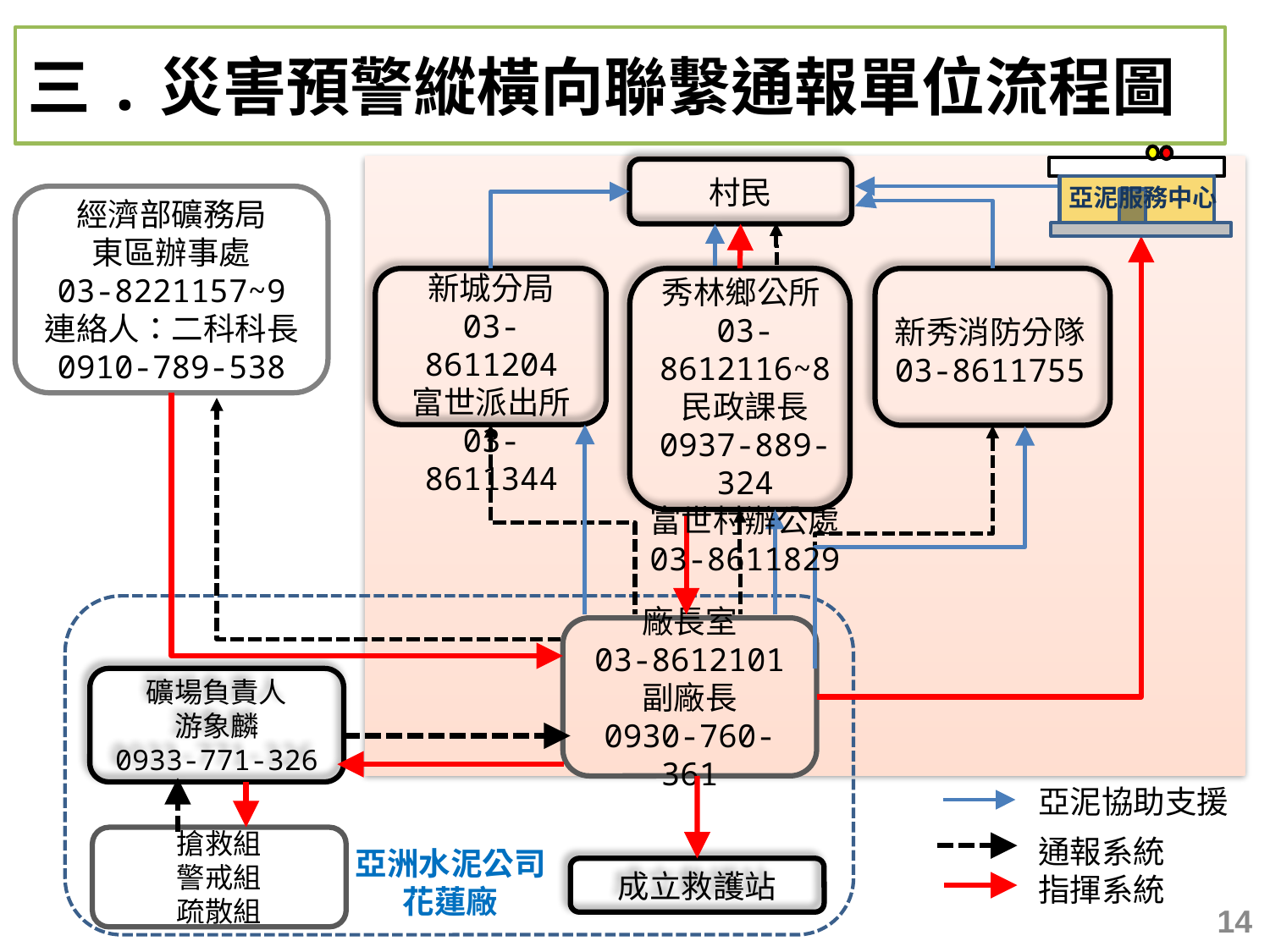

三.災害預警縱橫向聯繫通報單位流程圖

z

 亞泥服務中心

村民
經濟部礦務局
東區辦事處
03-8221157~9
連絡人：二科科長
0910-789-538
新城分局
03-8611204
富世派出所
03-8611344
秀林鄉公所
03-8612116~8
民政課長
0937-889-324
富世村辦公處
03-8611829

新秀消防分隊
03-8611755

廠長室
03-8612101
副廠長
0930-760-361
礦場負責人
游象麟
0933-771-326
亞泥協助支援
通報系統
指揮系統
搶救組
警戒組
疏散組
亞洲水泥公司
花蓮廠
成立救護站
14